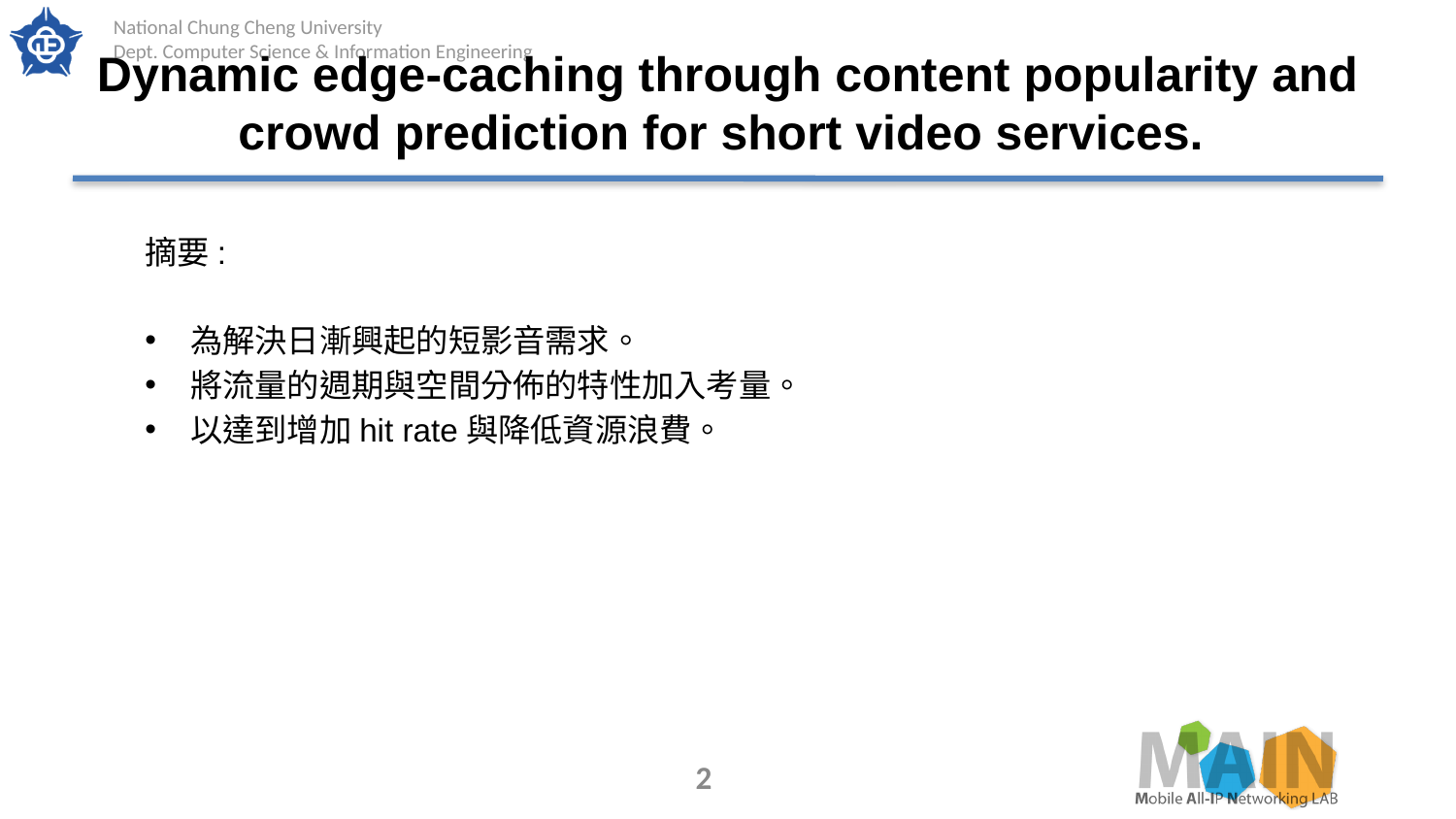

# Dynamic edge-caching through content popularity and crowd prediction for short video services.

摘要:

為解決日漸興起的短影音需求。
將流量的週期與空間分佈的特性加入考量。
以達到增加hit rate與降低資源浪費。
2